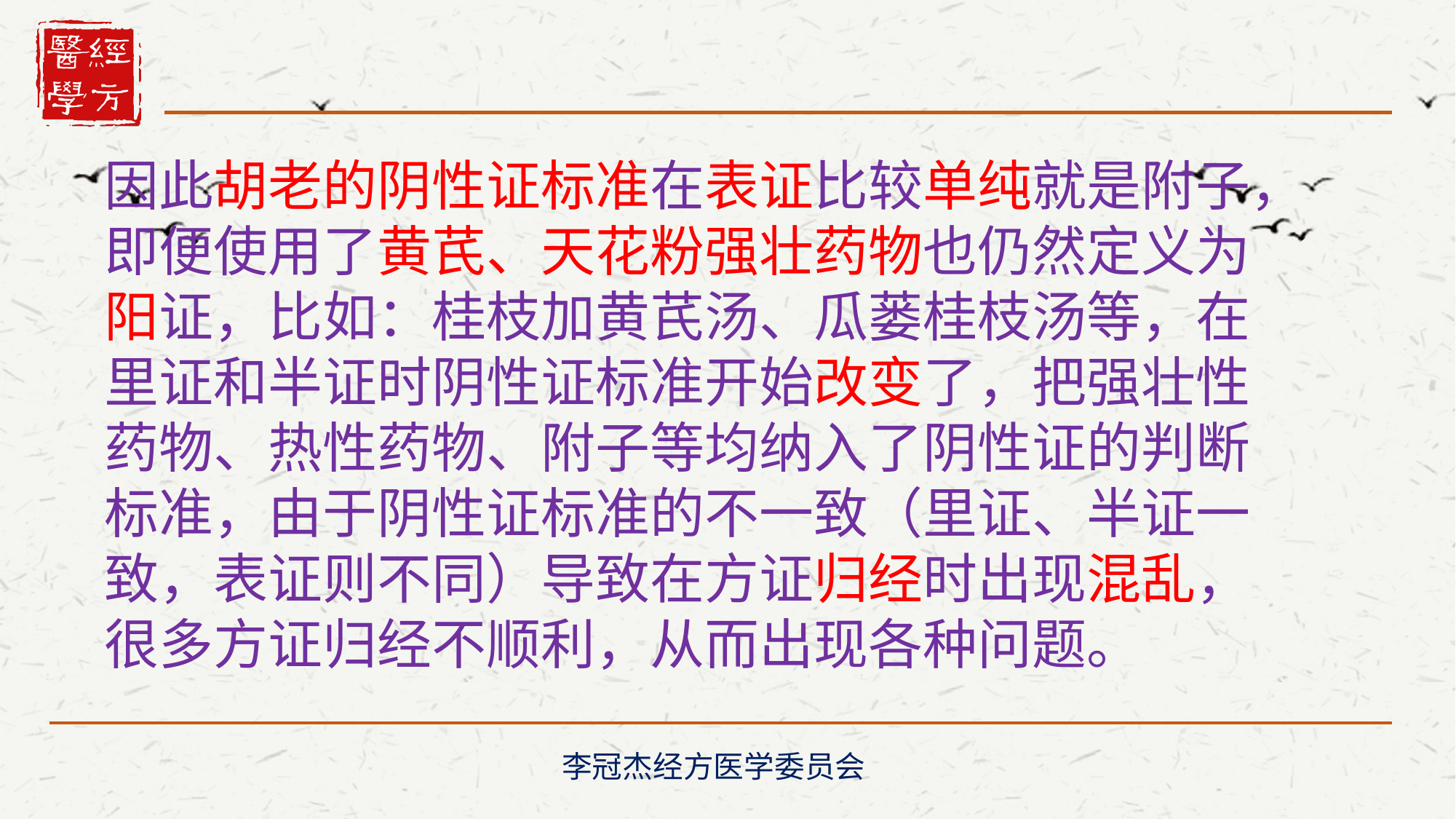

因此胡老的阴性证标准在表证比较单纯就是附子，即便使用了黄芪、天花粉强壮药物也仍然定义为阳证，比如：桂枝加黄芪汤、瓜蒌桂枝汤等，在里证和半证时阴性证标准开始改变了，把强壮性药物、热性药物、附子等均纳入了阴性证的判断标准，由于阴性证标准的不一致（里证、半证一致，表证则不同）导致在方证归经时出现混乱，很多方证归经不顺利，从而出现各种问题。
8